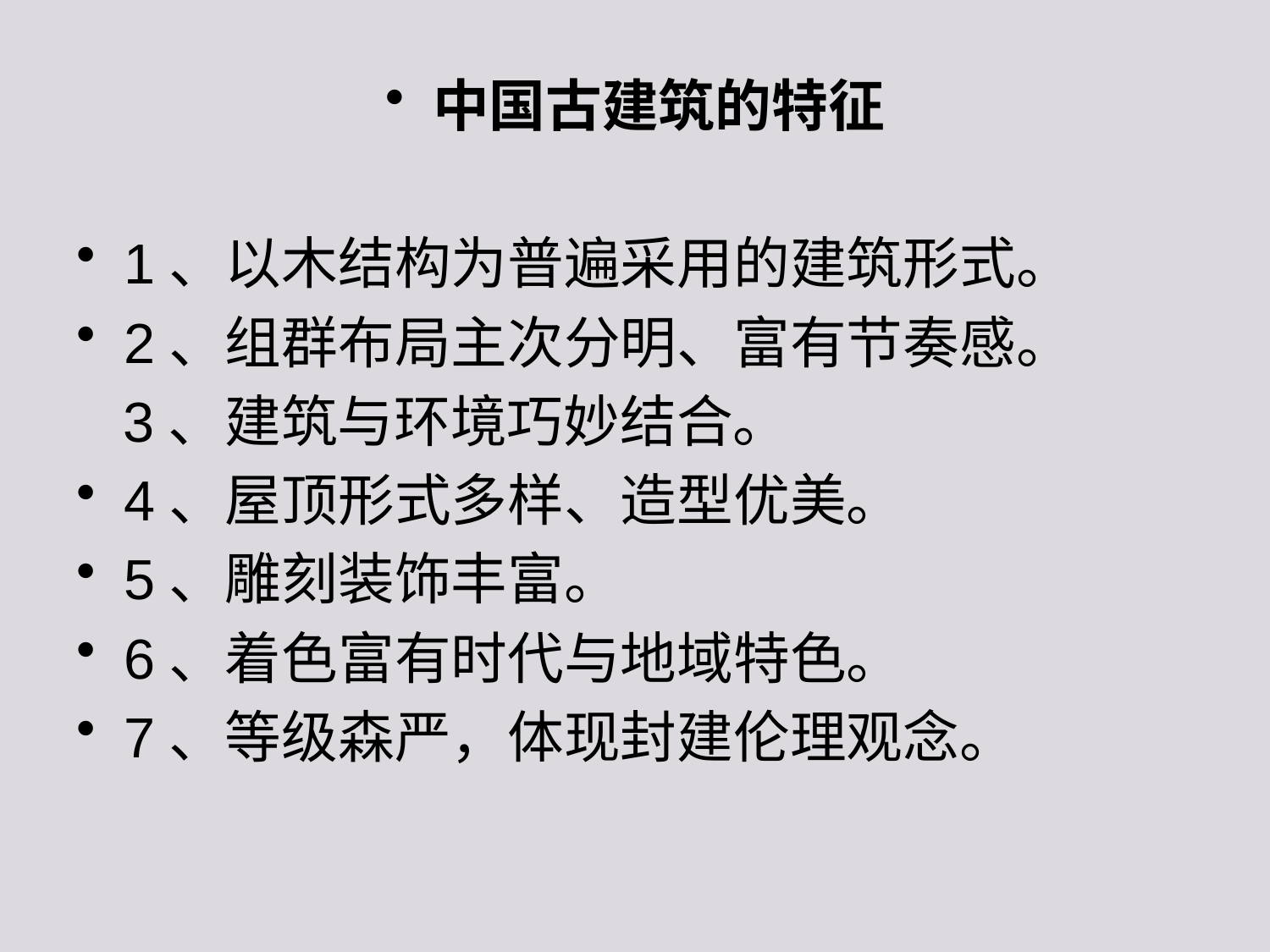

中国古建筑的特征

1、以木结构为普遍采用的建筑形式。
2、组群布局主次分明、富有节奏感。
   3、建筑与环境巧妙结合。
4、屋顶形式多样、造型优美。
5、雕刻装饰丰富。
6、着色富有时代与地域特色。
7、等级森严，体现封建伦理观念。